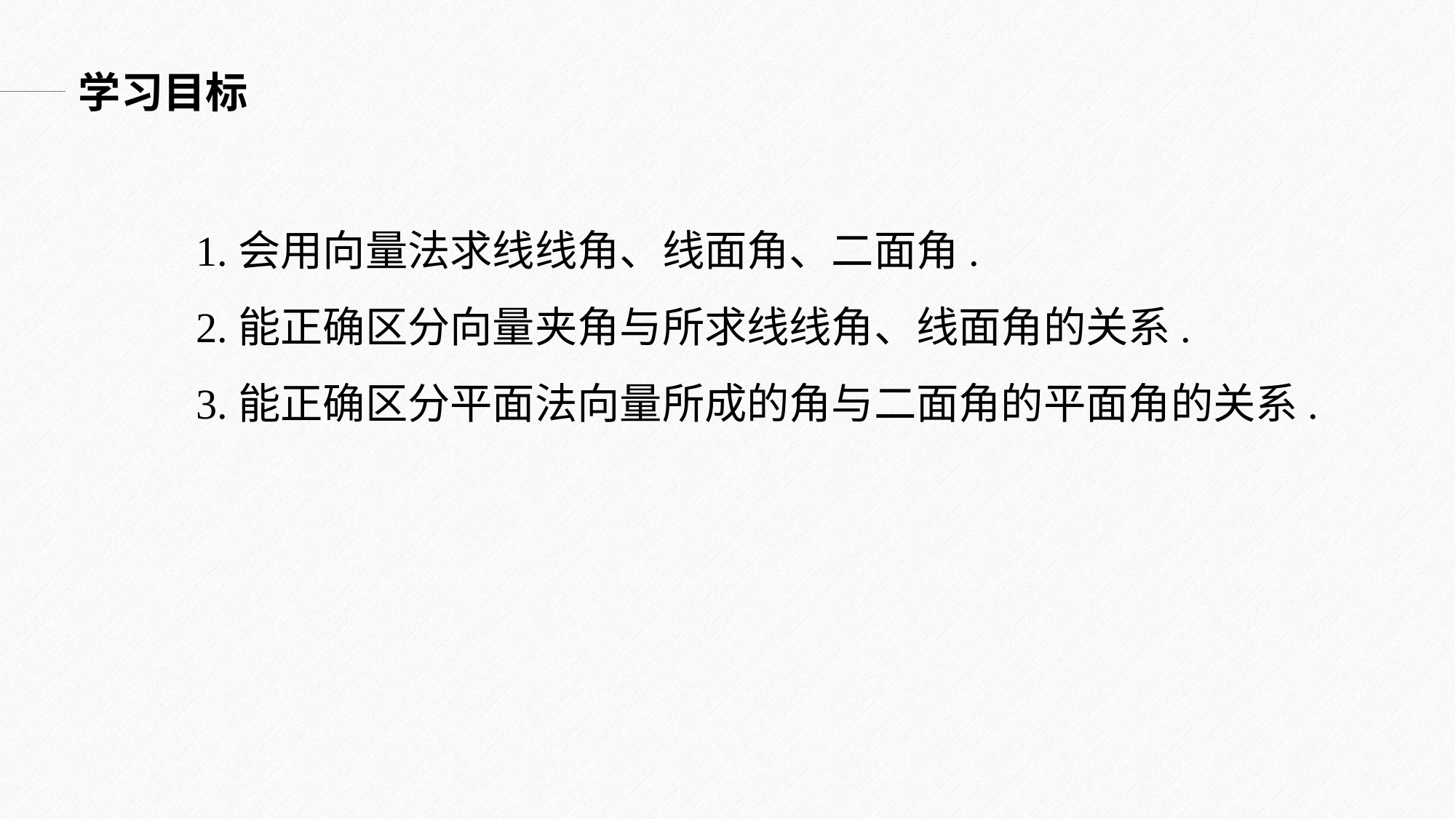

学习目标
1.会用向量法求线线角、线面角、二面角.
2.能正确区分向量夹角与所求线线角、线面角的关系.
3.能正确区分平面法向量所成的角与二面角的平面角的关系.